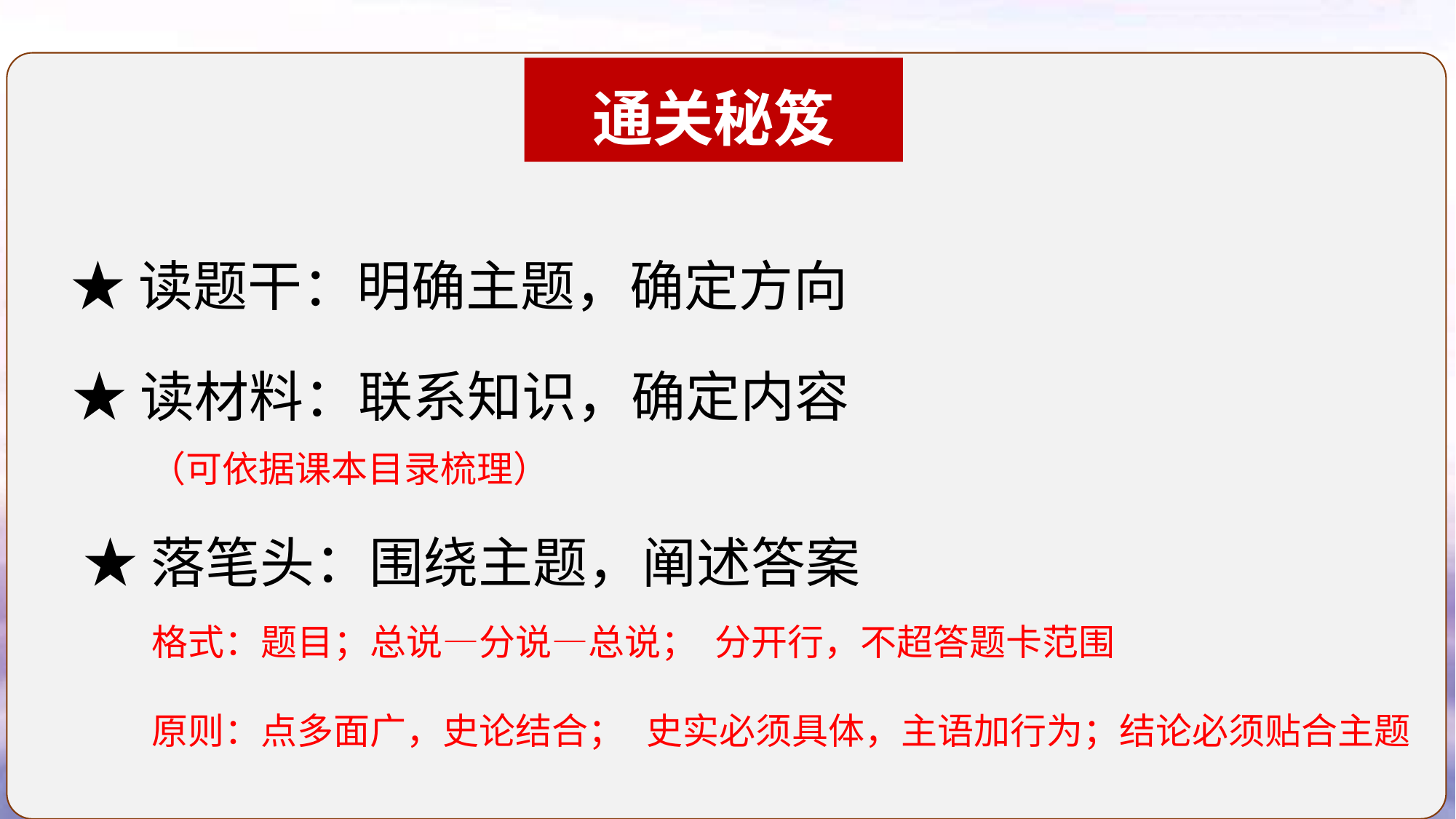

通关秘笈
★读题干：明确主题，确定方向
★读材料：联系知识，确定内容
（可依据课本目录梳理）
★落笔头：围绕主题，阐述答案
格式：题目；总说—分说—总说；
分开行，不超答题卡范围
原则：点多面广，史论结合；
史实必须具体，主语加行为；结论必须贴合主题